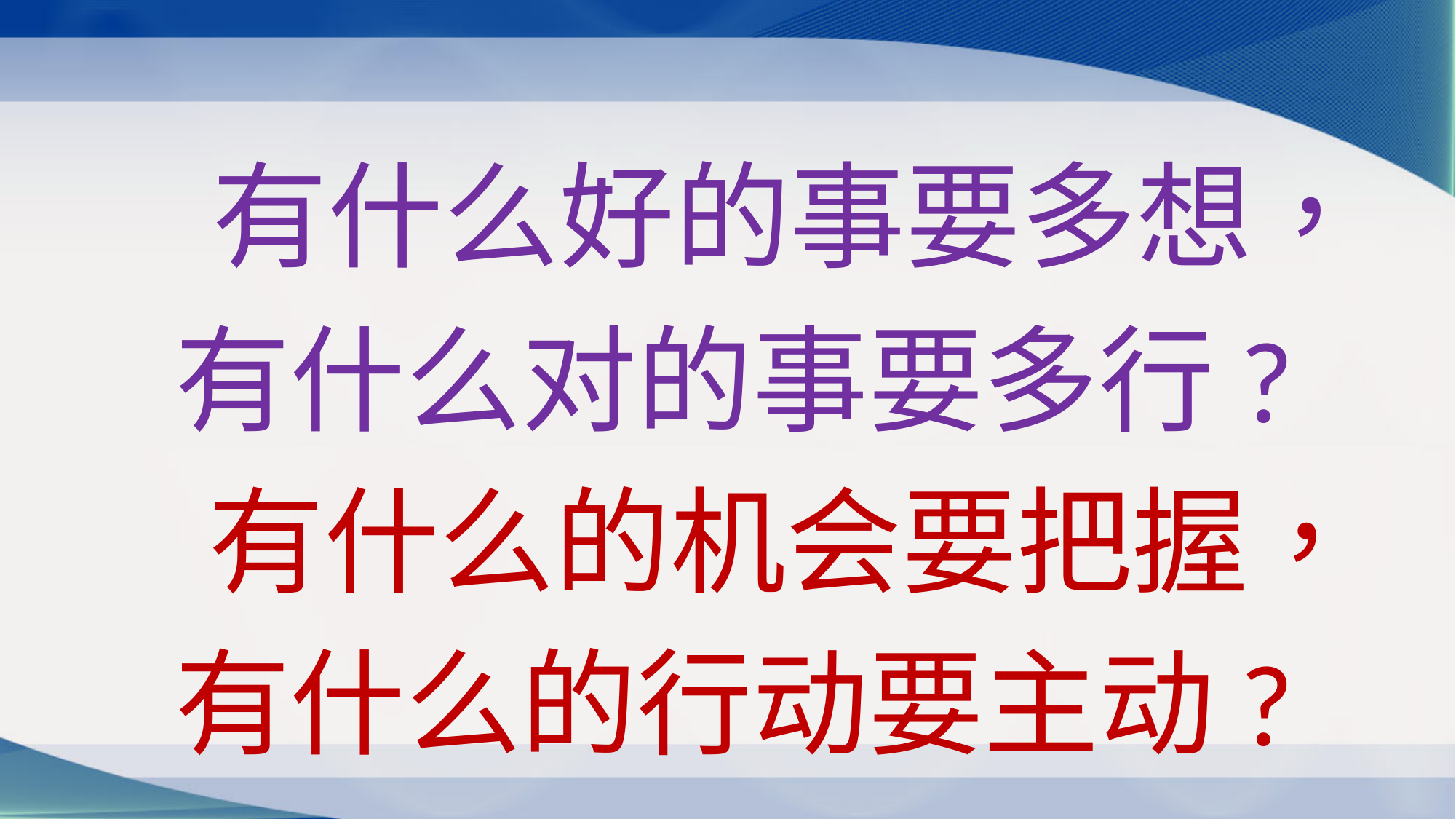

有什么好的事要多想，
有什么对的事要多行?
   有什么的机会要把握，
有什么的行动要主动?